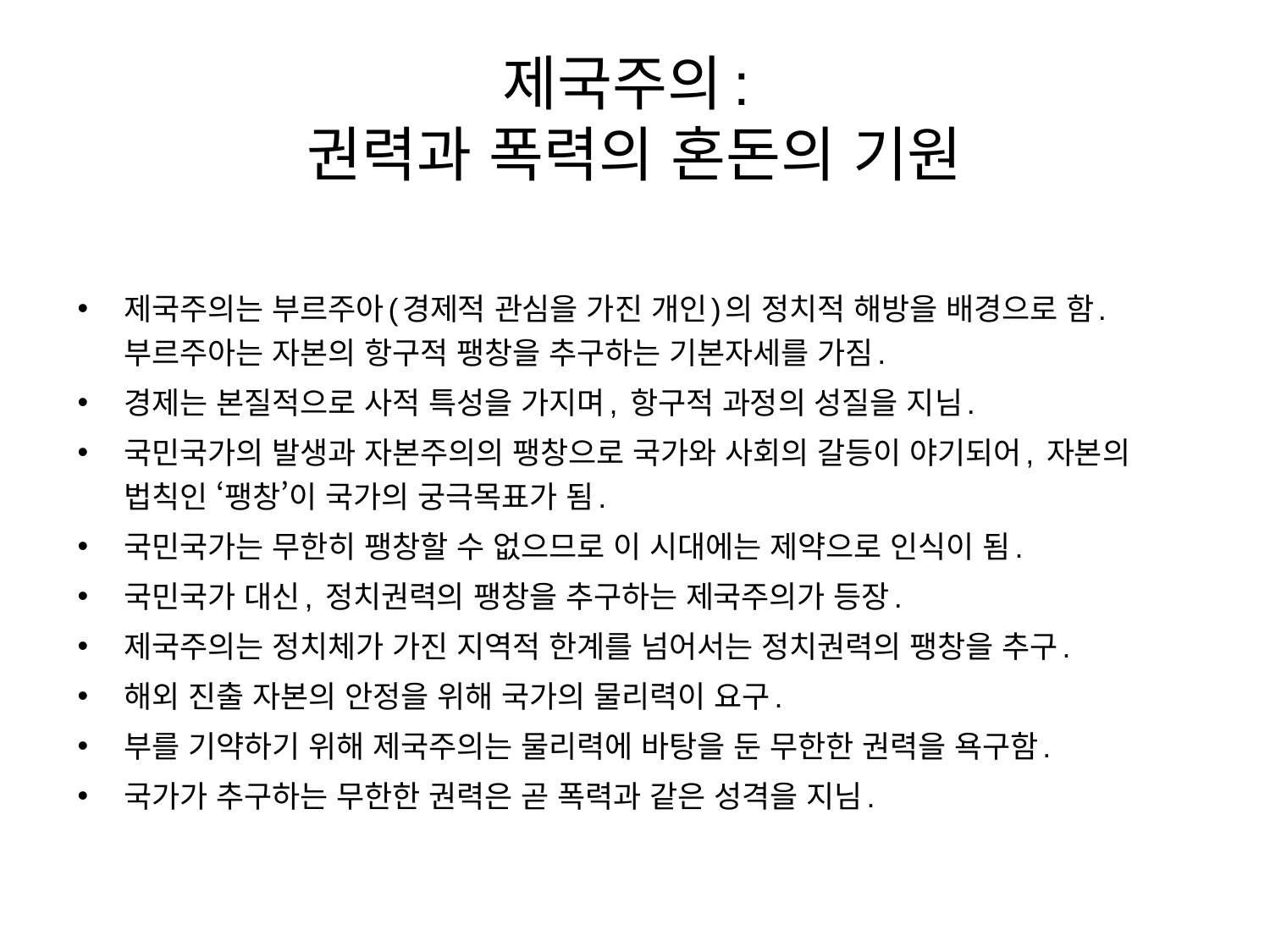

# 제국주의: 권력과 폭력의 혼돈의 기원
제국주의는 부르주아(경제적 관심을 가진 개인)의 정치적 해방을 배경으로 함. 부르주아는 자본의 항구적 팽창을 추구하는 기본자세를 가짐.
경제는 본질적으로 사적 특성을 가지며, 항구적 과정의 성질을 지님.
국민국가의 발생과 자본주의의 팽창으로 국가와 사회의 갈등이 야기되어, 자본의 법칙인 ‘팽창’이 국가의 궁극목표가 됨.
국민국가는 무한히 팽창할 수 없으므로 이 시대에는 제약으로 인식이 됨.
국민국가 대신, 정치권력의 팽창을 추구하는 제국주의가 등장.
제국주의는 정치체가 가진 지역적 한계를 넘어서는 정치권력의 팽창을 추구.
해외 진출 자본의 안정을 위해 국가의 물리력이 요구.
부를 기약하기 위해 제국주의는 물리력에 바탕을 둔 무한한 권력을 욕구함.
국가가 추구하는 무한한 권력은 곧 폭력과 같은 성격을 지님.